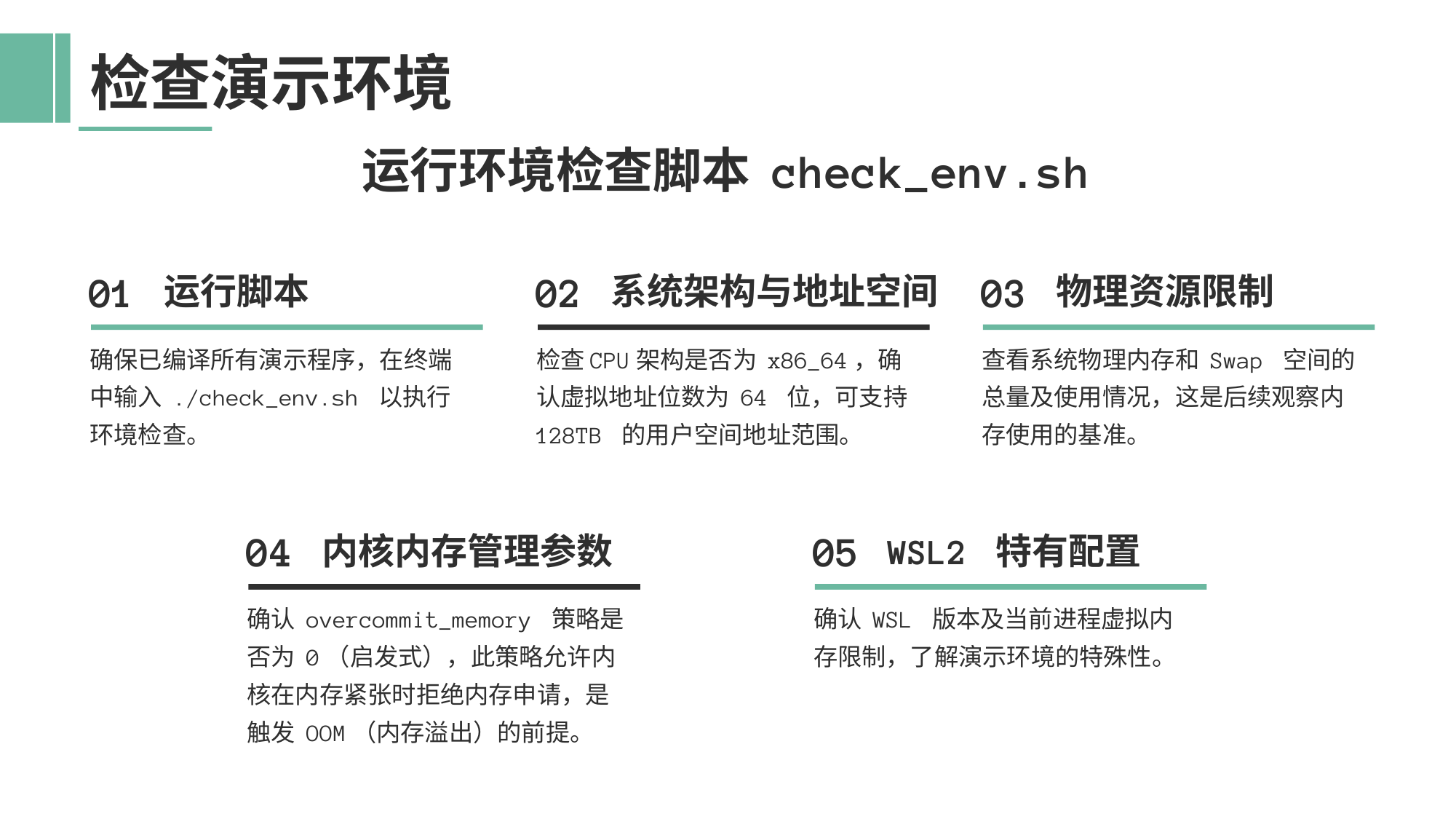

检查演示环境
运行环境检查脚本 check_env.sh
01
运行脚本

确保已编译所有演示程序，在终端中输入 ./check_env.sh 以执行环境检查。
02
系统架构与地址空间

检查CPU架构是否为 x86_64，确认虚拟地址位数为 64 位，可支持 128TB 的用户空间地址范围。
03
物理资源限制

查看系统物理内存和 Swap 空间的总量及使用情况，这是后续观察内存使用的基准。
04
内核内存管理参数

确认 overcommit_memory 策略是否为 0（启发式），此策略允许内核在内存紧张时拒绝内存申请，是触发 OOM（内存溢出）的前提。
05
WSL2 特有配置

确认 WSL 版本及当前进程虚拟内存限制，了解演示环境的特殊性。